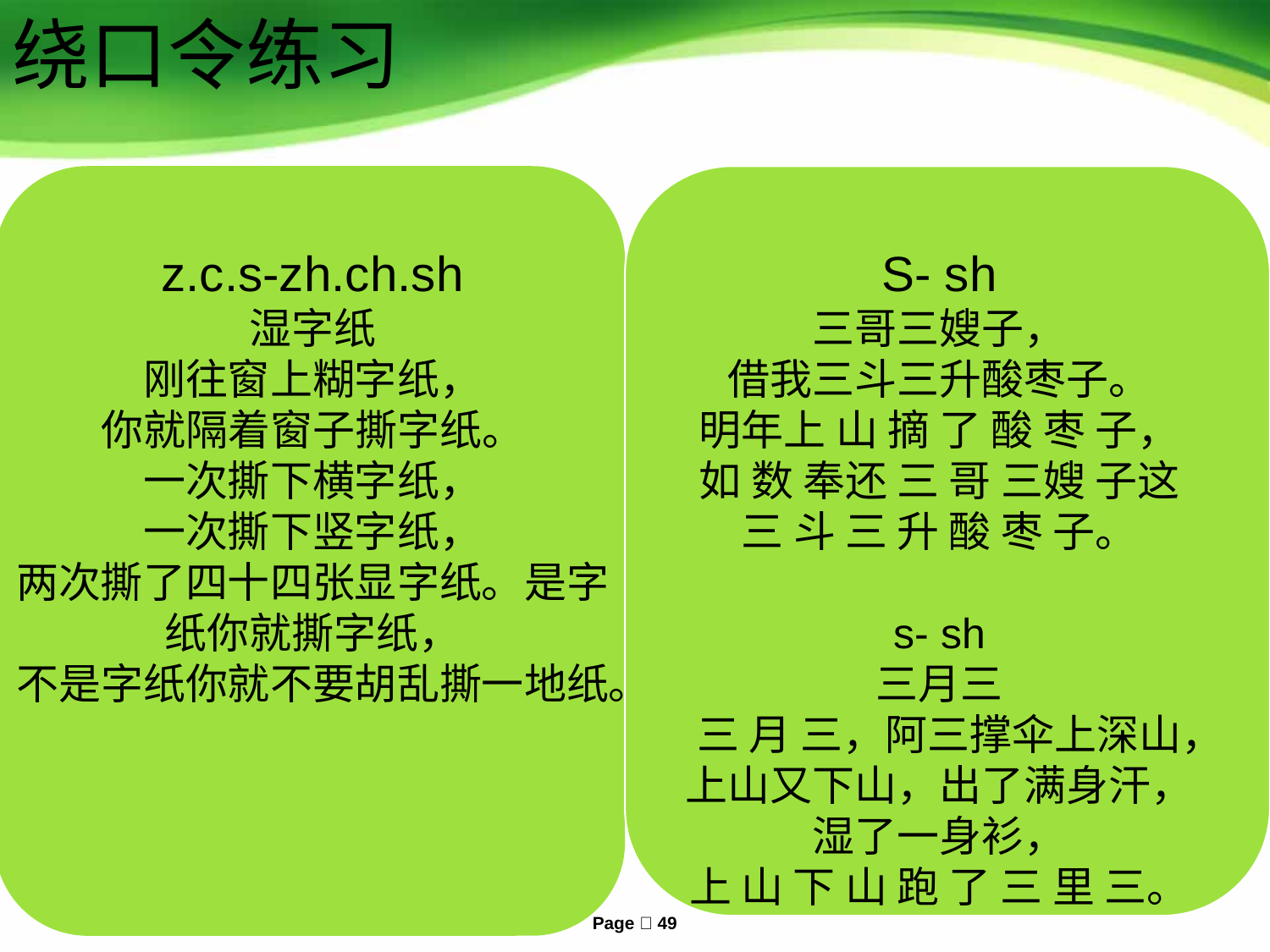

绕口令练习

z.c.s-zh.ch.sh
湿字纸
刚往窗上糊字纸，
你就隔着窗子撕字纸。
一次撕下横字纸，
一次撕下竖字纸，
两次撕了四十四张显字纸。是字纸你就撕字纸，
不是字纸你就不要胡乱撕一地纸。

S- sh
三哥三嫂子，
借我三斗三升酸枣子。
明年上 山 摘 了 酸 枣 子，
如 数 奉还 三 哥 三嫂 子这 三 斗 三 升 酸 枣 子。

s- sh
三月三
三 月 三，阿三撑伞上深山，上山又下山，出了满身汗，
湿了一身衫，
上 山 下 山 跑 了 三 里 三。